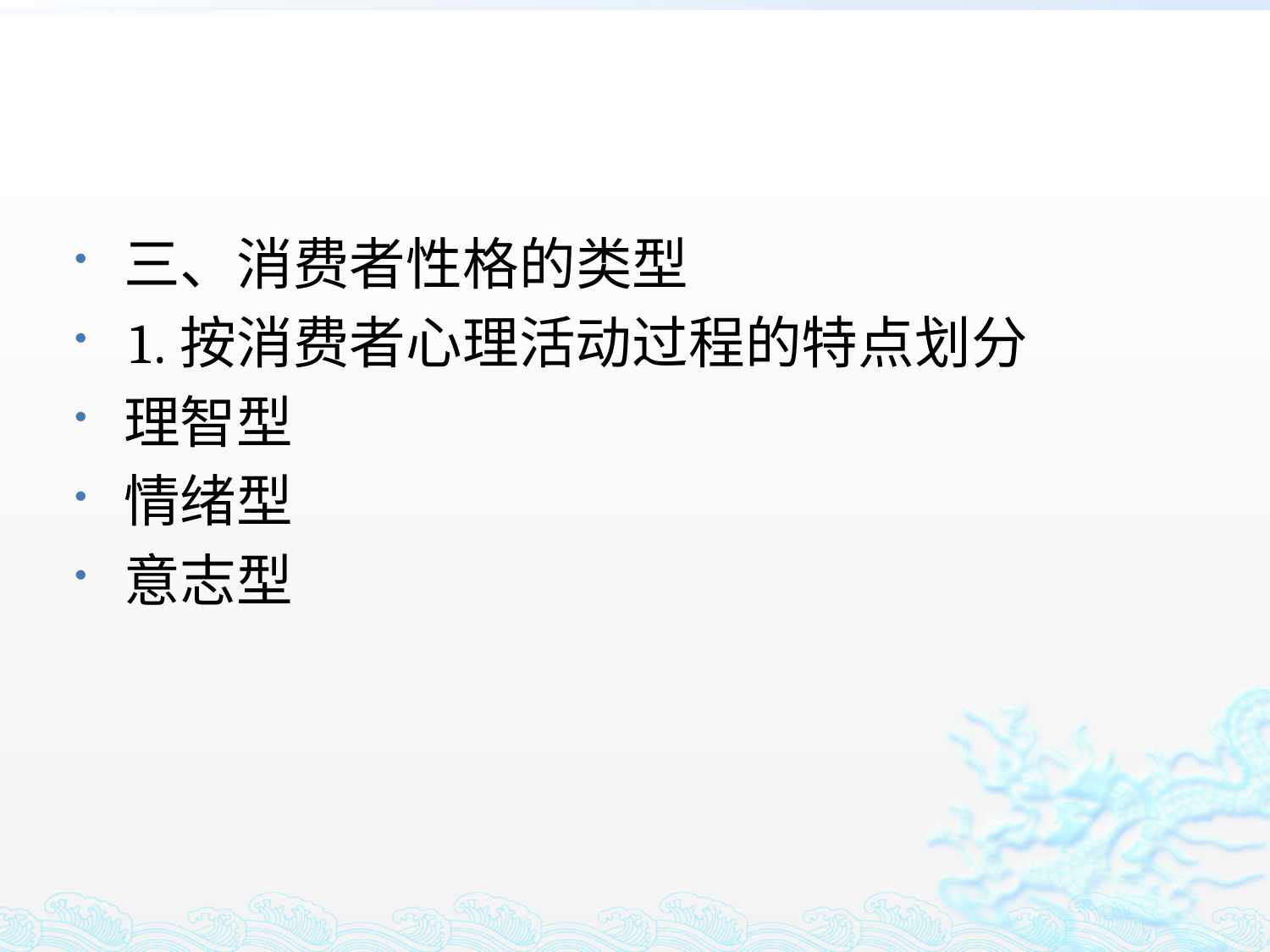

#
三、消费者性格的类型
1.按消费者心理活动过程的特点划分
理智型
情绪型
意志型